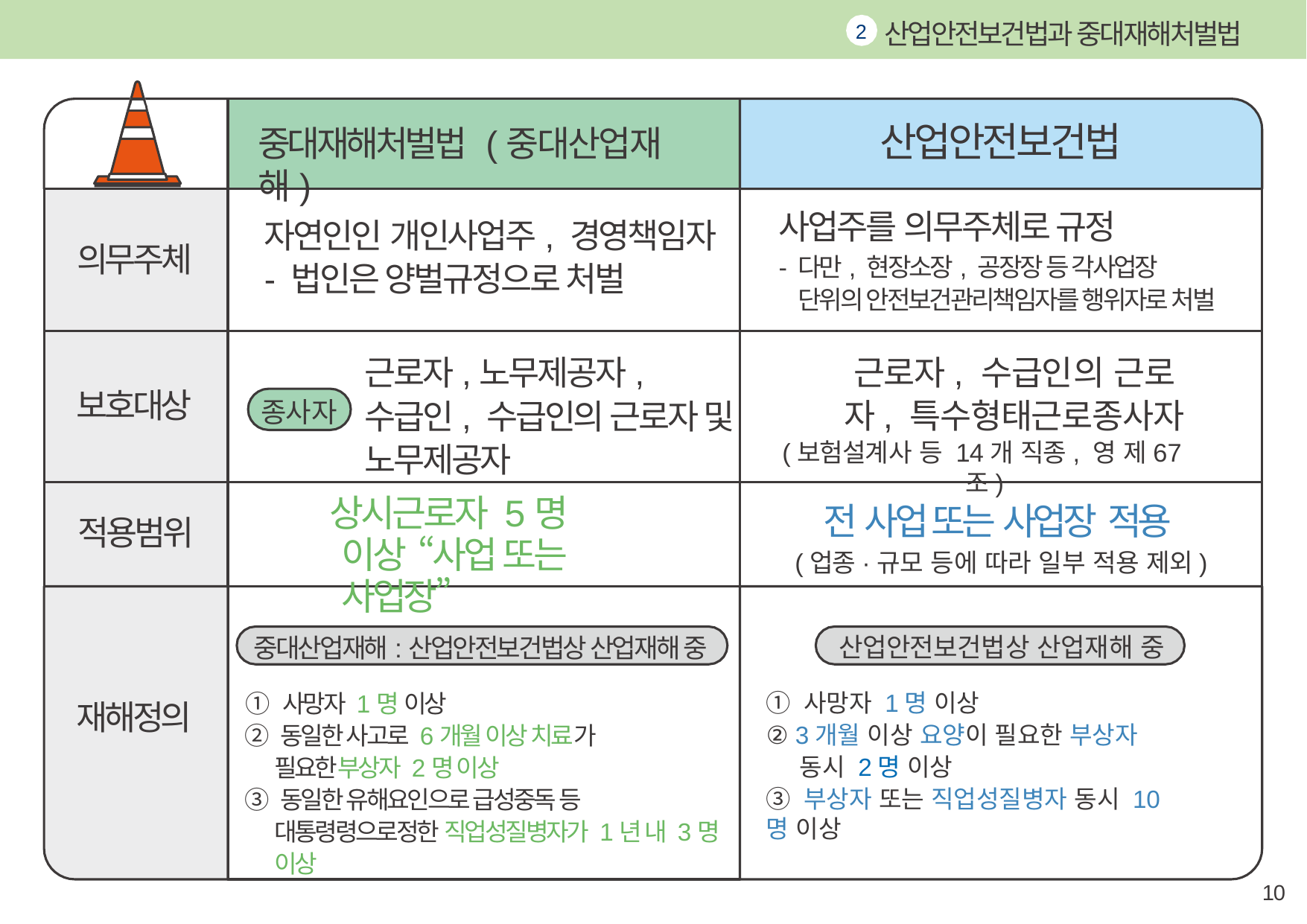

산업안전보건법과 중대재해처벌법
2

# 산업안전보건법
중대재해처벌법 (중대산업재해)

사업주를 의무주체로 규정
- 다만, 현장소장, 공장장 등 각사업장 단위의 안전보건관리책임자를 행위자로 처벌
자연인인 개인사업주, 경영책임자
- 법인은 양벌규정으로 처벌
의무주체

근로자, 수급인의 근로자, 특수형태근로종사자
(보험설계사 등 14개 직종, 영 제67조)
근로자,노무제공자,
수급인, 수급인의 근로자 및 노무제공자
보호대상

종사자

상시근로자 5명 이상  “사업 또는 사업장”
전 사업 또는 사업장 적용
(업종·규모 등에 따라 일부 적용 제외)
적용범위

산업안전보건법상 산업재해 중
중대산업재해:산업안전보건법상 산업재해 중

① 사망자 1명 이상
② 동일한 사고로 6개월 이상 치료가 필요한부상자 2명 이상
③ 동일한 유해요인으로 급성중독 등 대통령령으로정한 직업성질병자가 1년 내 3명 이상
① 사망자 1명 이상
② 3개월 이상 요양이 필요한 부상자
    동시 2명 이상
③ 부상자 또는 직업성질병자 동시 10명 이상
재해정의
10